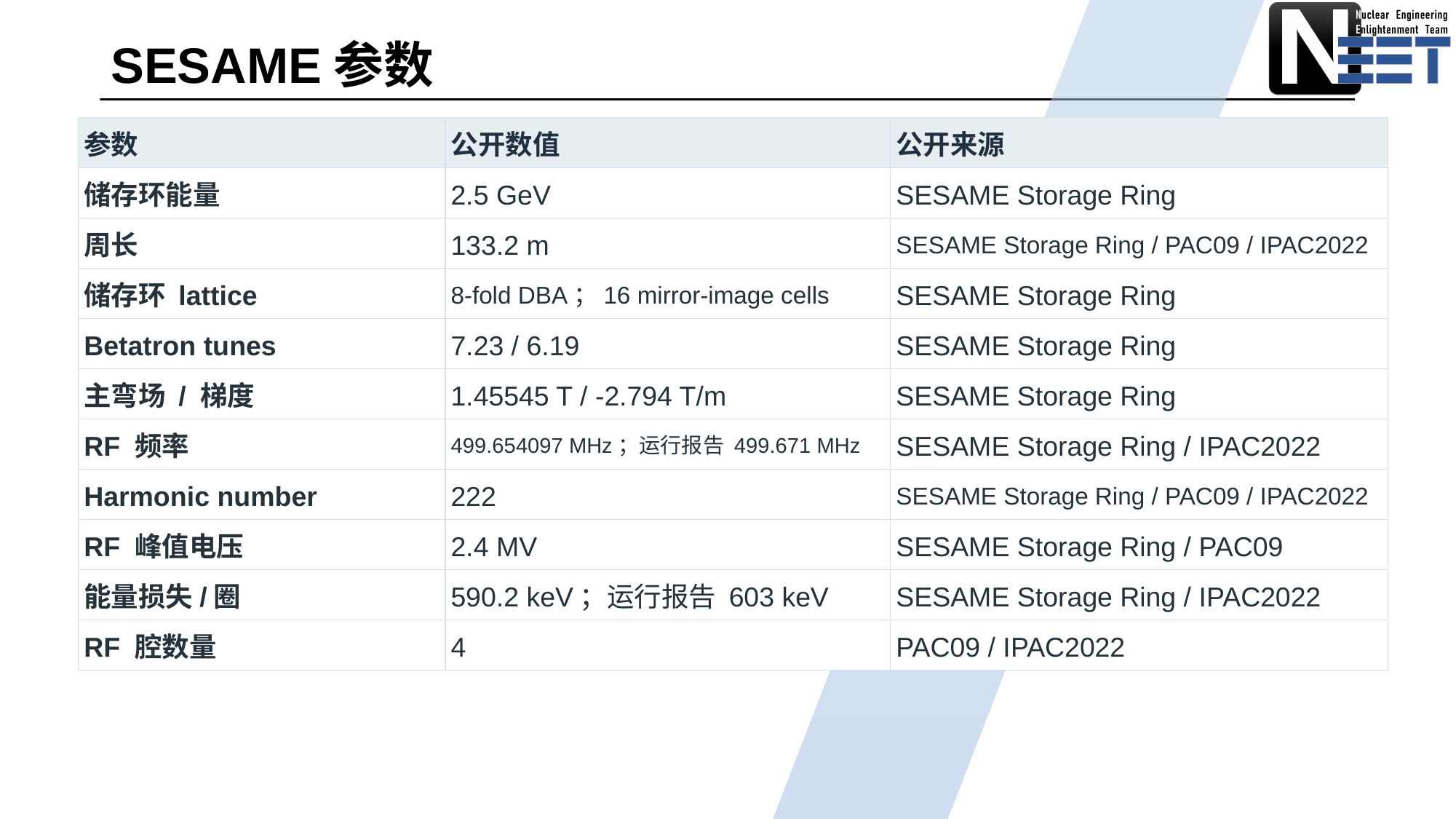

# SESAME参数

参数
公开数值
公开来源

储存环能量
2.5 GeV
SESAME Storage Ring

周长
133.2 m
SESAME Storage Ring / PAC09 / IPAC2022

储存环 lattice
8-fold DBA；16 mirror-image cells
SESAME Storage Ring

Betatron tunes
7.23 / 6.19
SESAME Storage Ring

主弯场 / 梯度
1.45545 T / -2.794 T/m
SESAME Storage Ring

RF 频率
499.654097 MHz；运行报告 499.671 MHz
SESAME Storage Ring / IPAC2022

Harmonic number
222
SESAME Storage Ring / PAC09 / IPAC2022

RF 峰值电压
2.4 MV
SESAME Storage Ring / PAC09

能量损失/圈
590.2 keV；运行报告 603 keV
SESAME Storage Ring / IPAC2022

RF 腔数量
4
PAC09 / IPAC2022